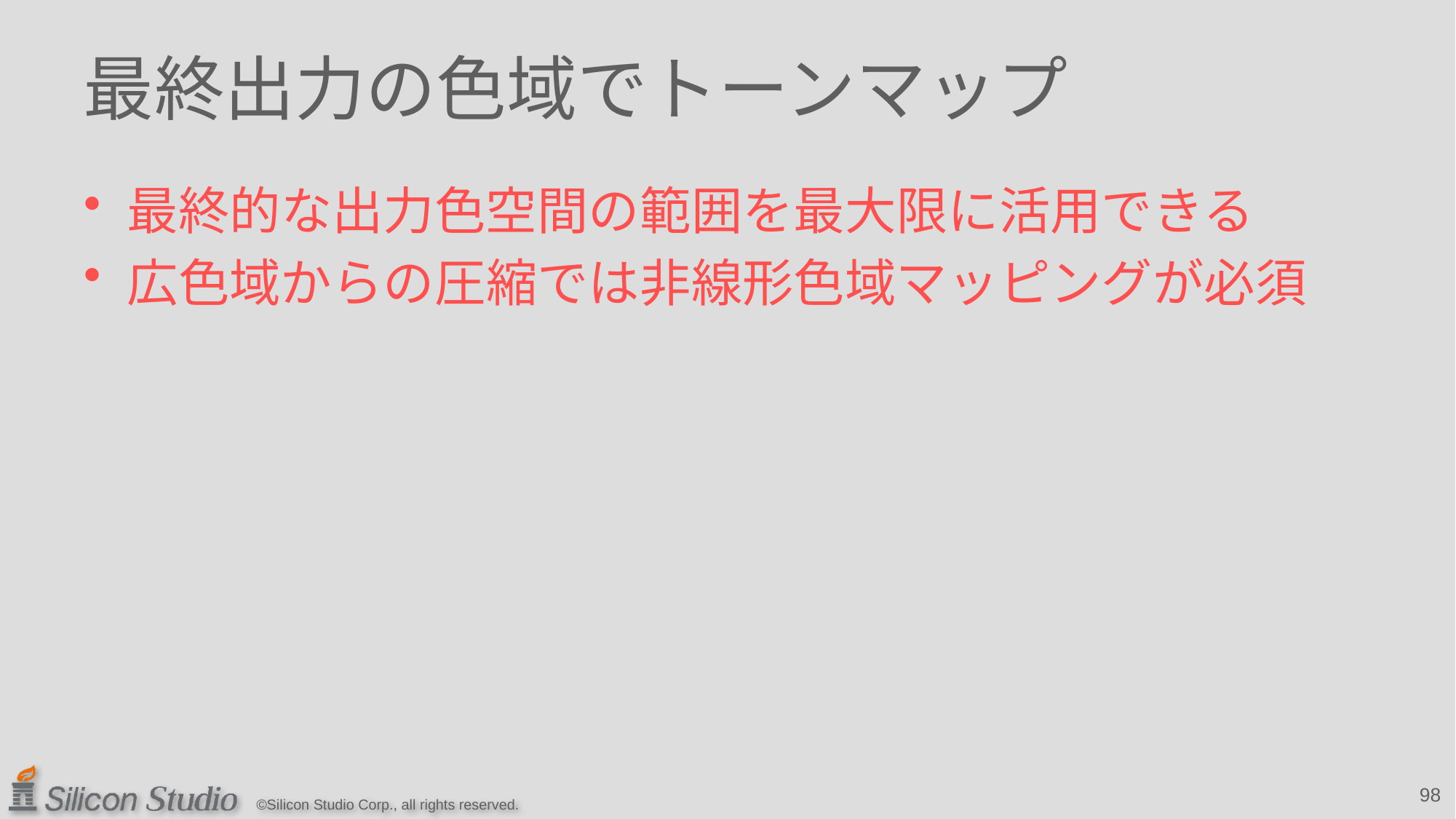

# 最終出力の色域でトーンマップ
最終的な出力色空間の範囲を最大限に活用できる
広色域からの圧縮では非線形色域マッピングが必須
98